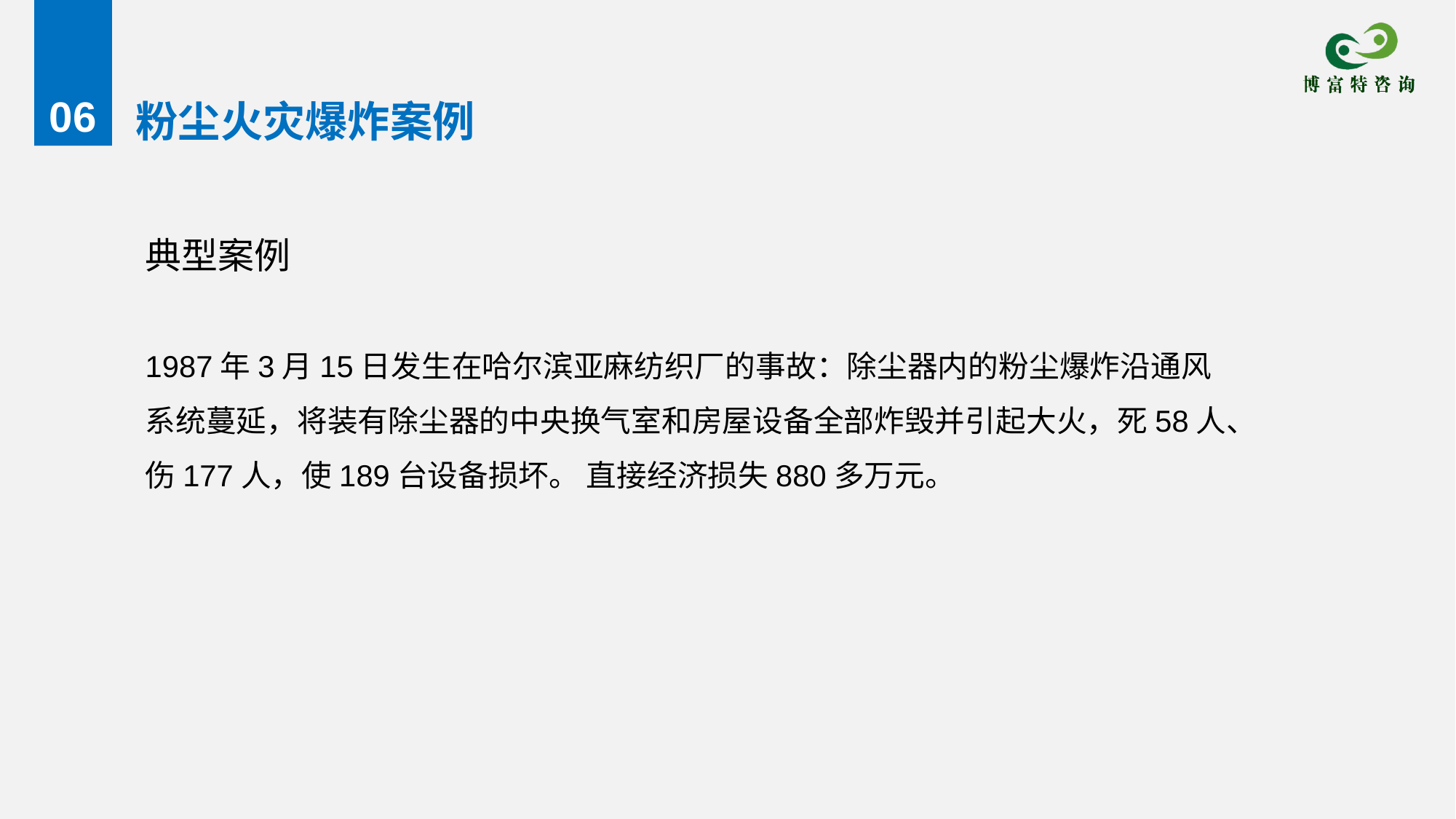

06
# 粉尘火灾爆炸案例
典型案例
1987年3月15日发生在哈尔滨亚麻纺织厂的事故：除尘器内的粉尘爆炸沿通风系统蔓延，将装有除尘器的中央换气室和房屋设备全部炸毁并引起大火，死58人、伤177人，使189台设备损坏。 直接经济损失880多万元。